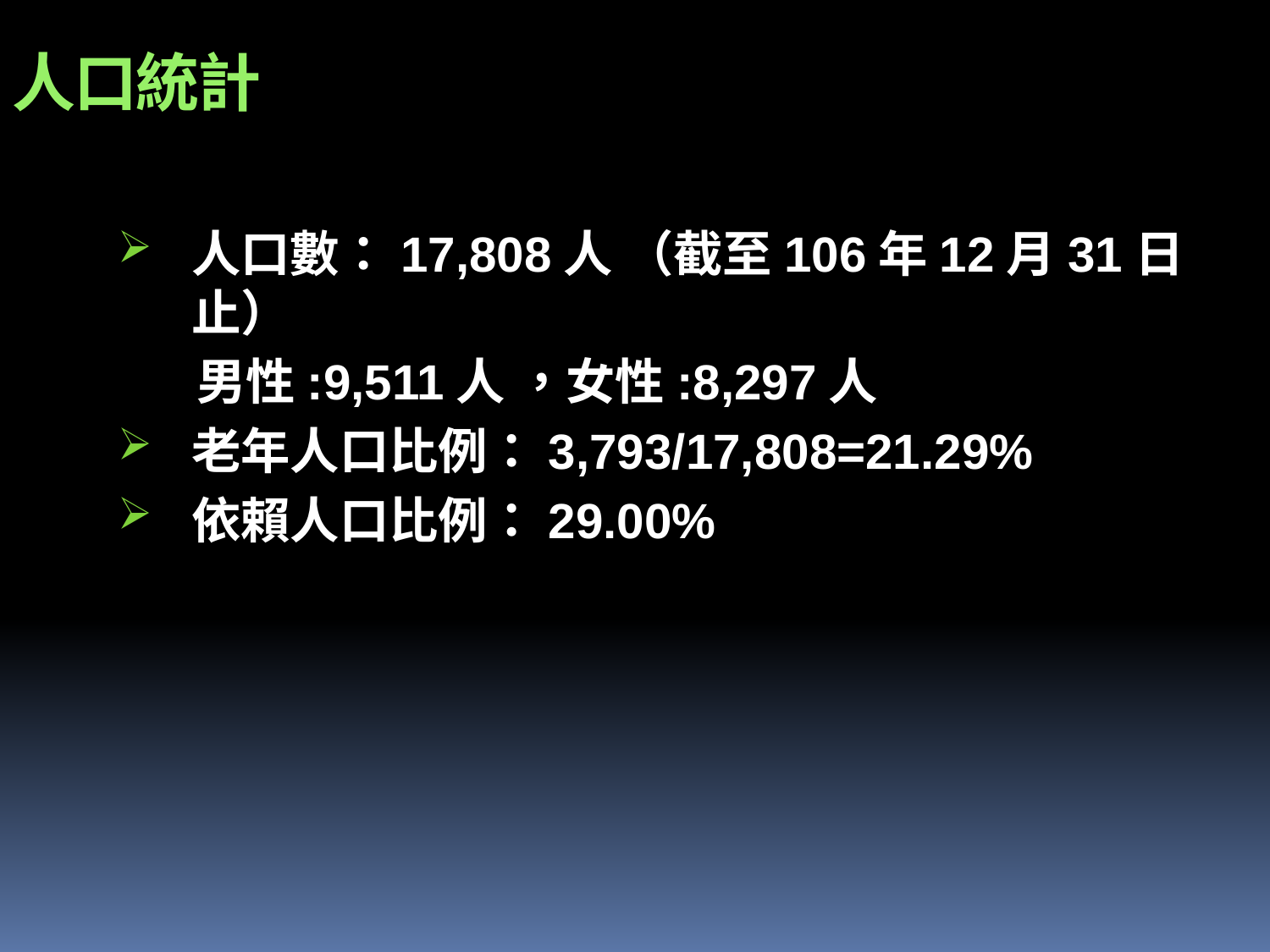

人口統計
人口數：17,808人 （截至106年12月31日止）
      男性:9,511人 ，女性:8,297人
老年人口比例：3,793/17,808=21.29%
依賴人口比例：29.00%